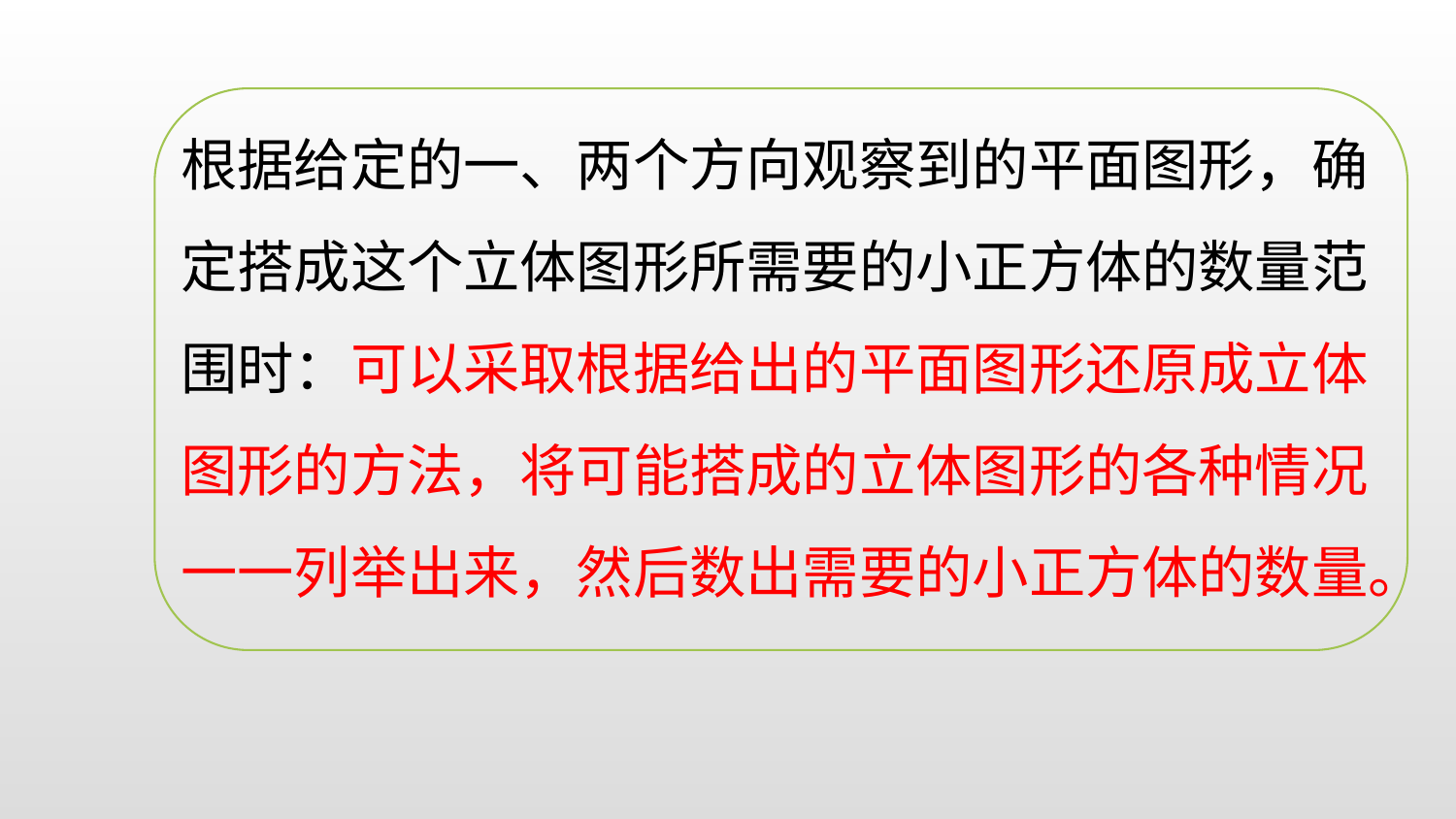

根据给定的一、两个方向观察到的平面图形，确定搭成这个立体图形所需要的小正方体的数量范围时：可以采取根据给出的平面图形还原成立体图形的方法，将可能搭成的立体图形的各种情况一一列举出来，然后数出需要的小正方体的数量。